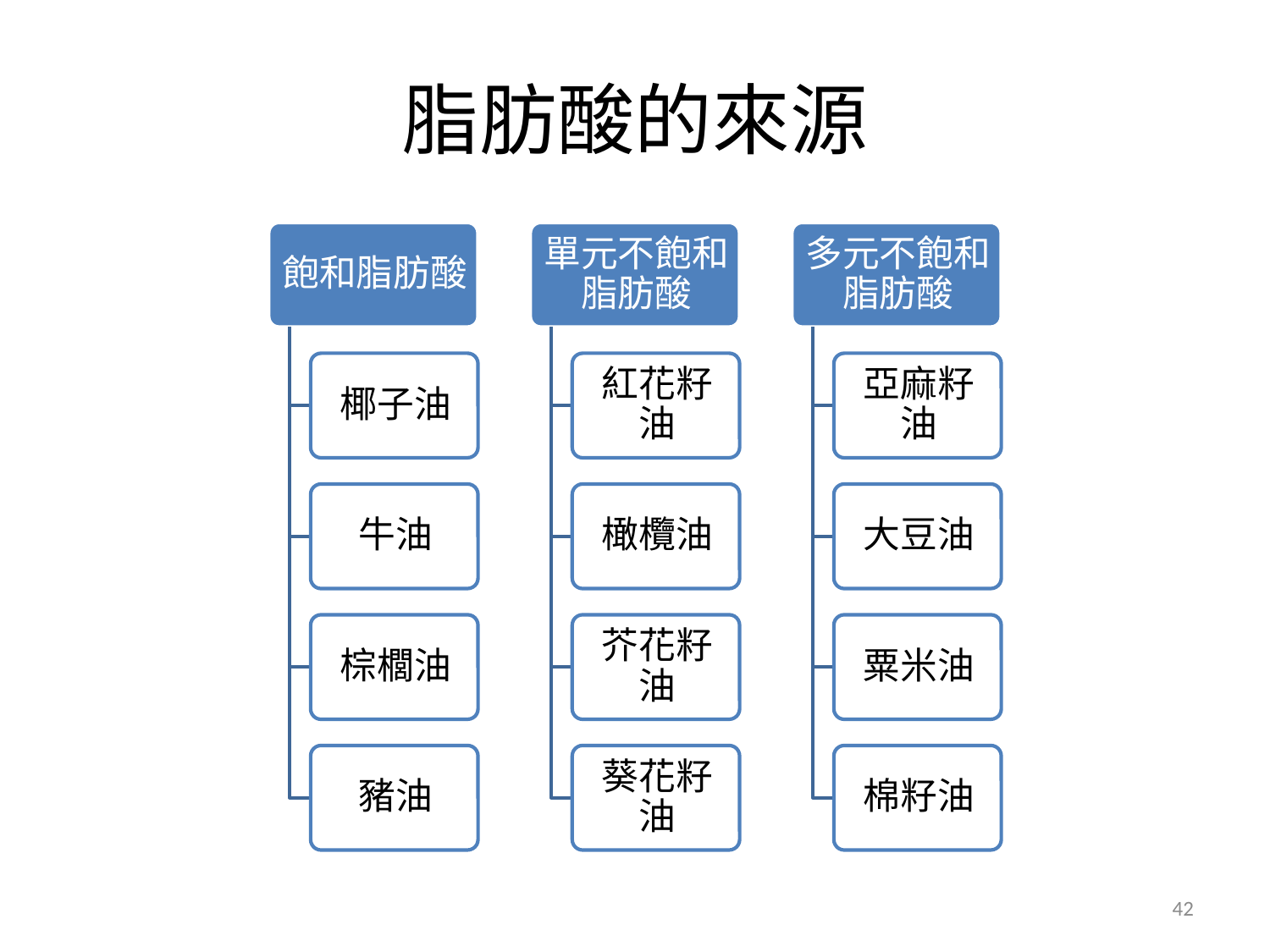

# 脂肪酸的來源
飽和脂肪酸
椰子油
牛油
棕櫚油
豬油
單元不飽和脂肪酸
紅花籽油
橄欖油
芥花籽油
葵花籽油
多元不飽和脂肪酸
亞麻籽油
大豆油
粟米油
棉籽油
42